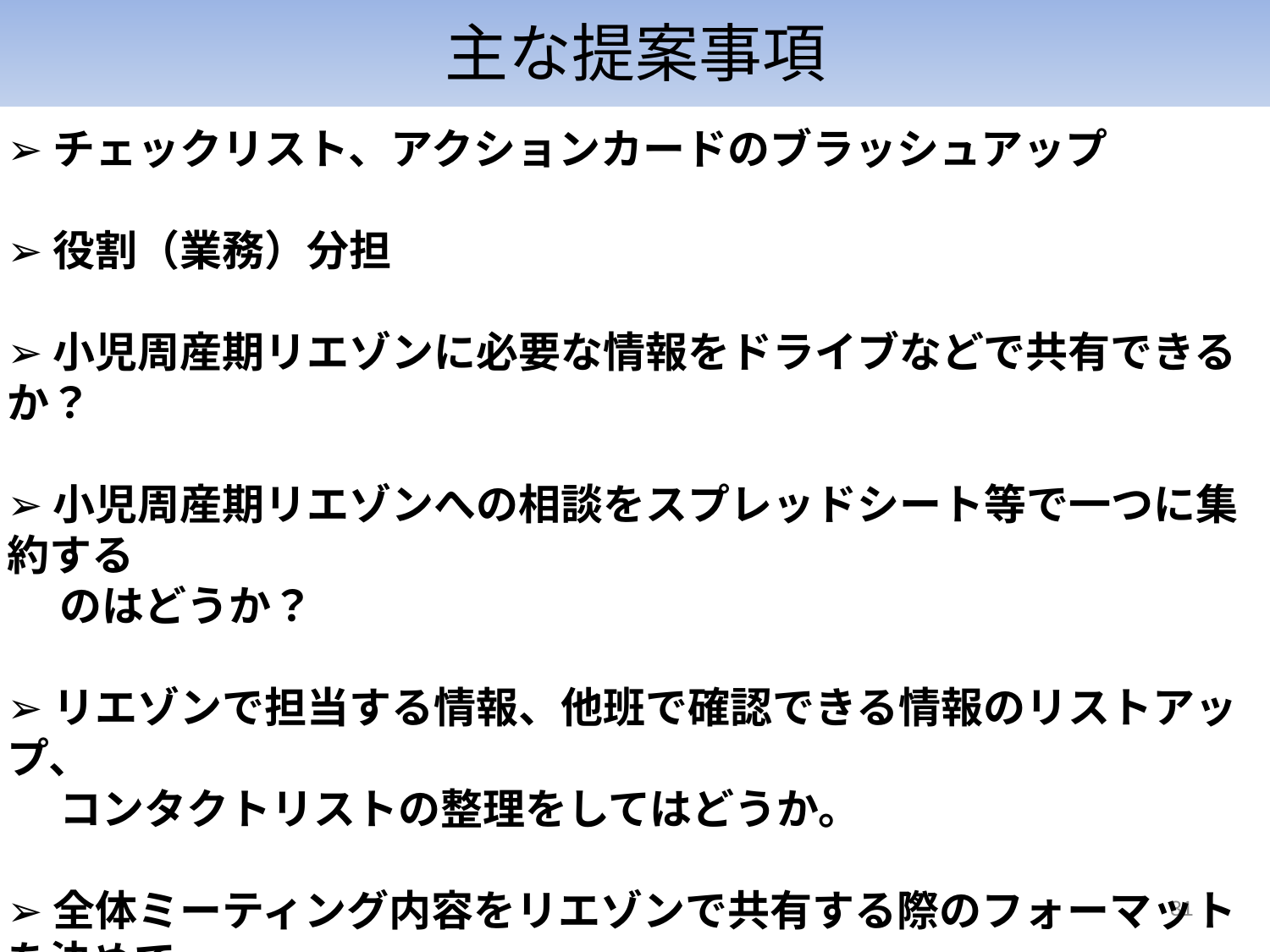

主な提案事項
➢チェックリスト、アクションカードのブラッシュアップ

➢役割（業務）分担

➢小児周産期リエゾンに必要な情報をドライブなどで共有できるか？

➢小児周産期リエゾンへの相談をスプレッドシート等で一つに集約する
　 のはどうか？

➢リエゾンで担当する情報、他班で確認できる情報のリストアップ、
　 コンタクトリストの整理をしてはどうか。

➢全体ミーティング内容をリエゾンで共有する際のフォーマットを決めて
　 おいてはどうか。

➢シフト決定の目安

31